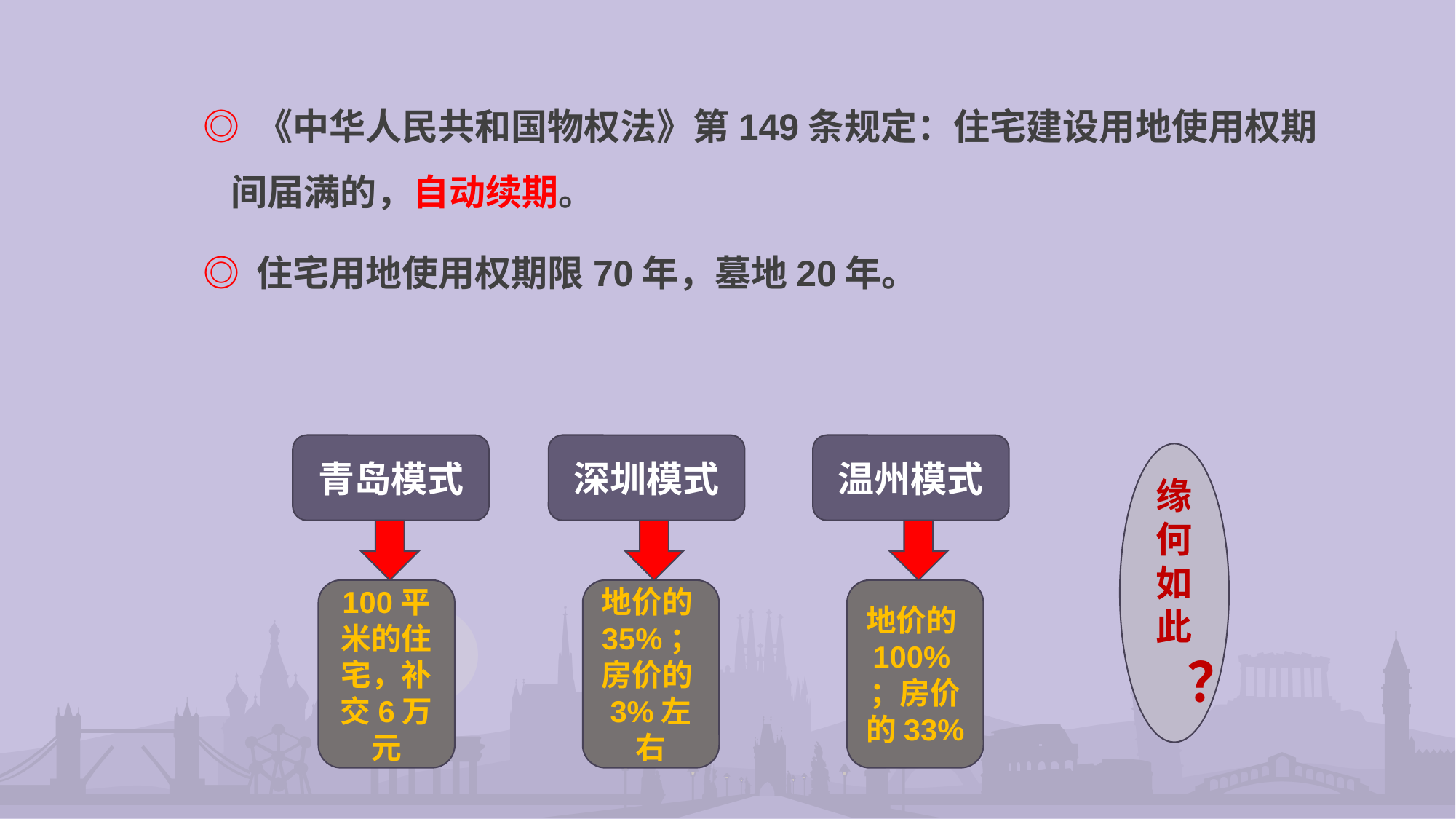

◎ 《中华人民共和国物权法》第149条规定：住宅建设用地使用权期间届满的，自动续期。
◎ 住宅用地使用权期限70年，墓地20年。

青岛模式
深圳模式
温州模式

100平米的住宅，补交6万元
地价的35%；房价的3%左右
地价的100%；房价的33%
缘
何
如
此
 ？